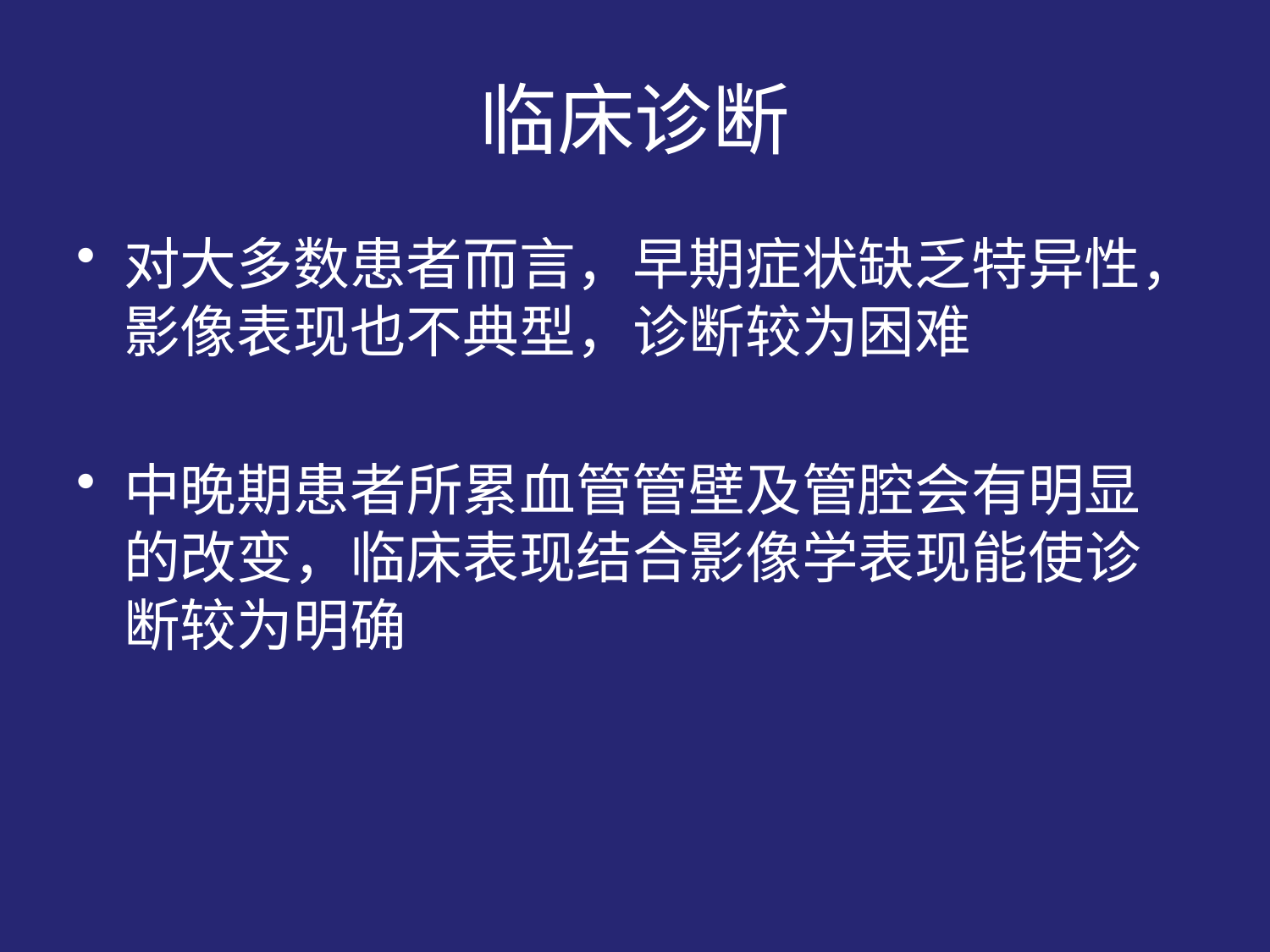

# 临床诊断
对大多数患者而言，早期症状缺乏特异性，影像表现也不典型，诊断较为困难

中晚期患者所累血管管壁及管腔会有明显的改变，临床表现结合影像学表现能使诊断较为明确